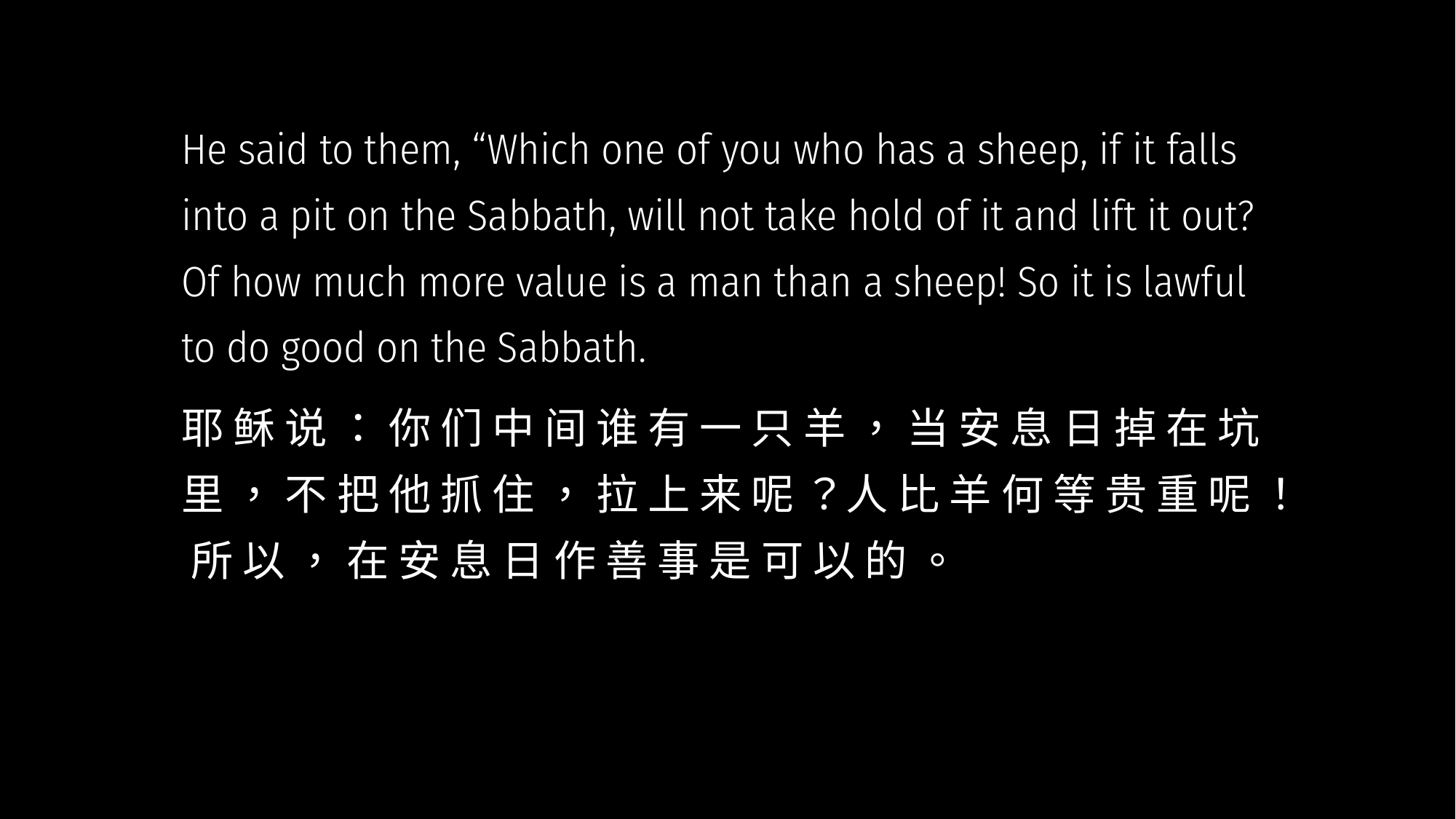

He said to them, “Which one of you who has a sheep, if it falls into a pit on the Sabbath, will not take hold of it and lift it out? Of how much more value is a man than a sheep! So it is lawful to do good on the Sabbath.
耶 稣 说 ： 你 们 中 间 谁 有 一 只 羊 ， 当 安 息 日 掉 在 坑 里 ， 不 把 他 抓 住 ， 拉 上 来 呢 ？人 比 羊 何 等 贵 重 呢 ！ 所 以 ， 在 安 息 日 作 善 事 是 可 以 的 。